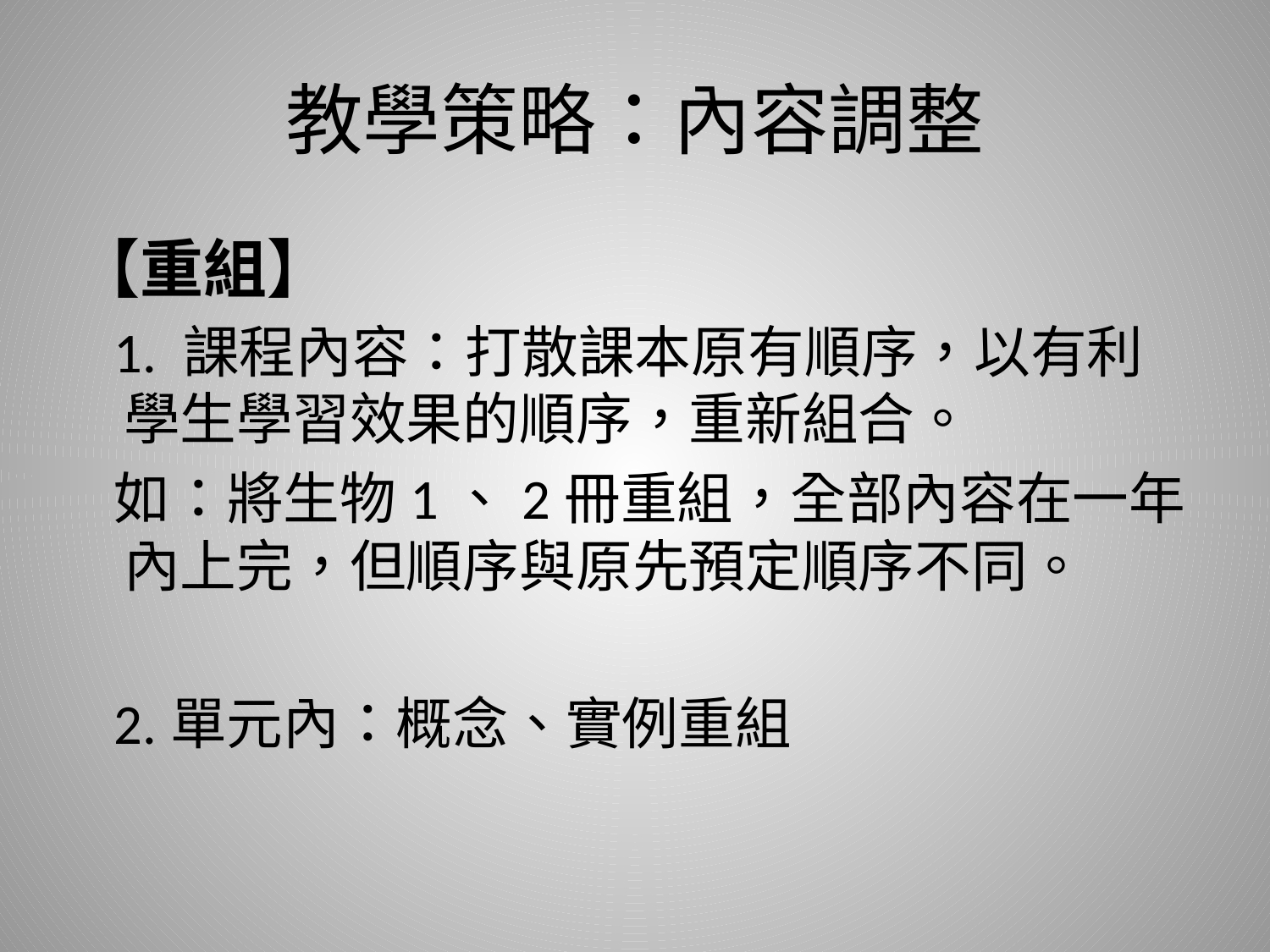

# 教學策略：內容調整
【重組】
1. 課程內容：打散課本原有順序，以有利學生學習效果的順序，重新組合。
如：將生物1、2冊重組，全部內容在一年內上完，但順序與原先預定順序不同。

2.單元內：概念、實例重組